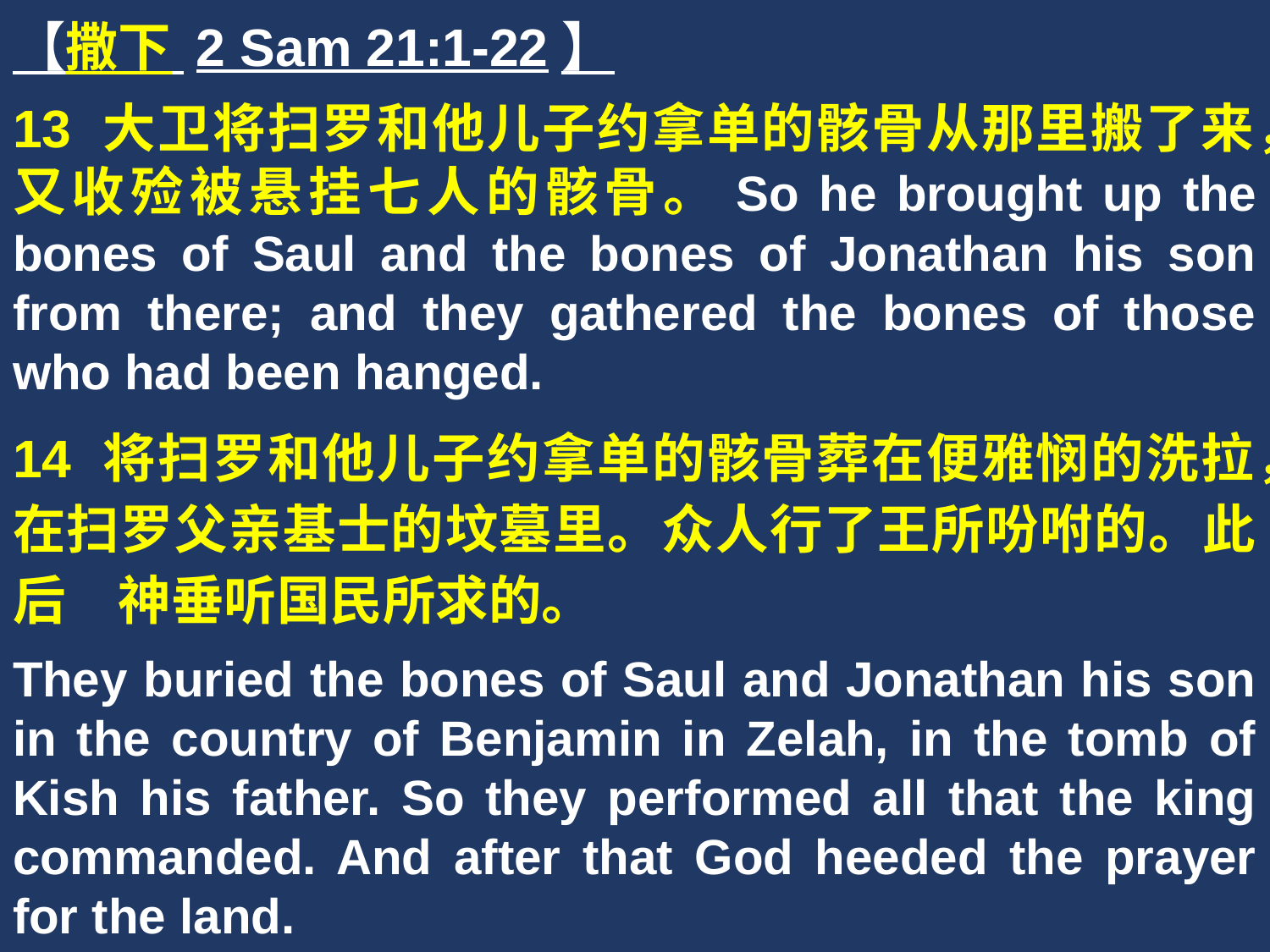

【撒下 2 Sam 21:1-22】
13 大卫将扫罗和他儿子约拿单的骸骨从那里搬了来，又收殓被悬挂七人的骸骨。So he brought up the bones of Saul and the bones of Jonathan his son from there; and they gathered the bones of those who had been hanged.
14 将扫罗和他儿子约拿单的骸骨葬在便雅悯的洗拉，在扫罗父亲基士的坟墓里。众人行了王所吩咐的。此后　神垂听国民所求的。
They buried the bones of Saul and Jonathan his son in the country of Benjamin in Zelah, in the tomb of Kish his father. So they performed all that the king commanded. And after that God heeded the prayer for the land.